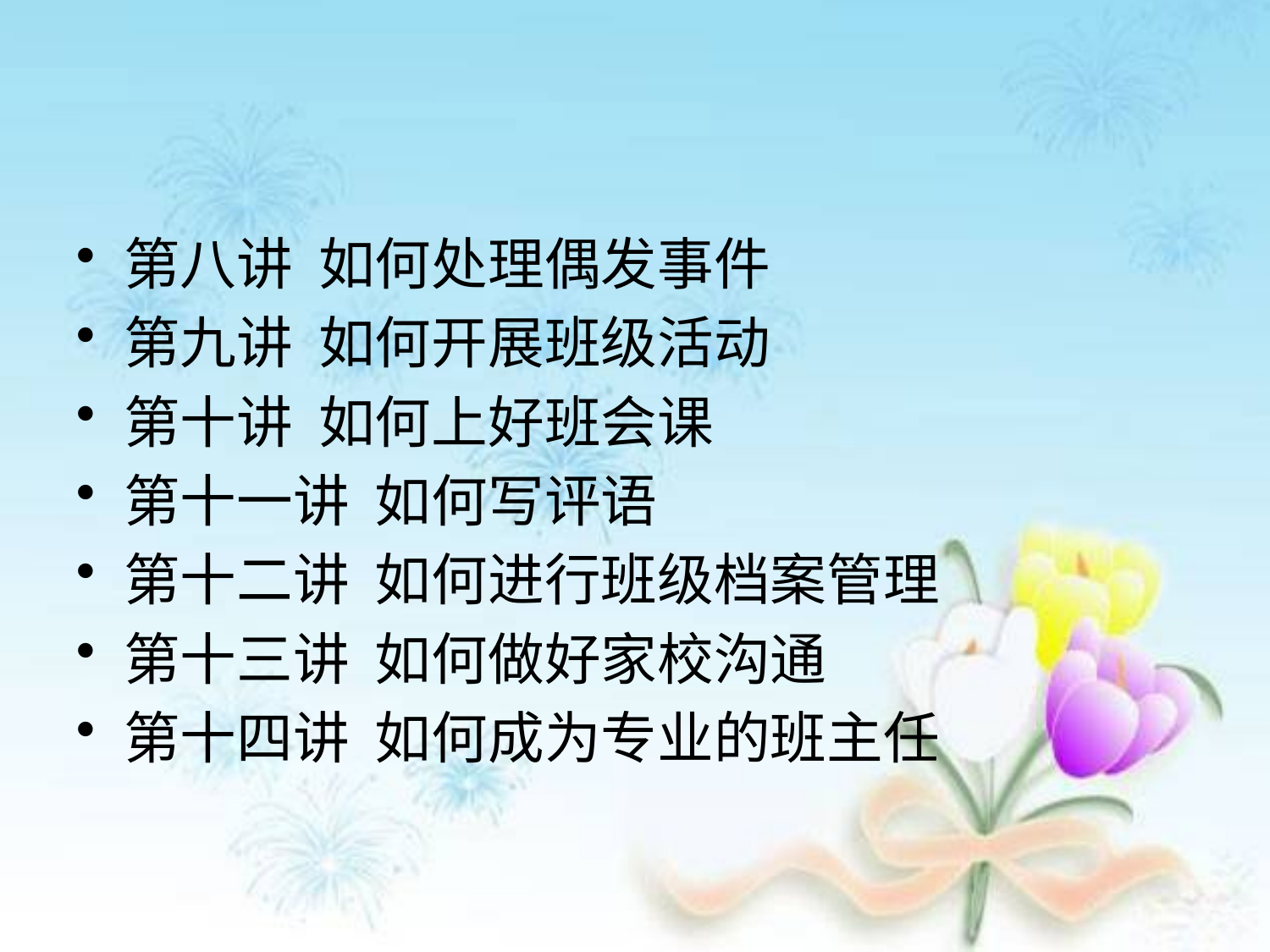

#
第八讲  如何处理偶发事件
第九讲  如何开展班级活动
第十讲  如何上好班会课
第十一讲  如何写评语
第十二讲  如何进行班级档案管理
第十三讲  如何做好家校沟通
第十四讲  如何成为专业的班主任